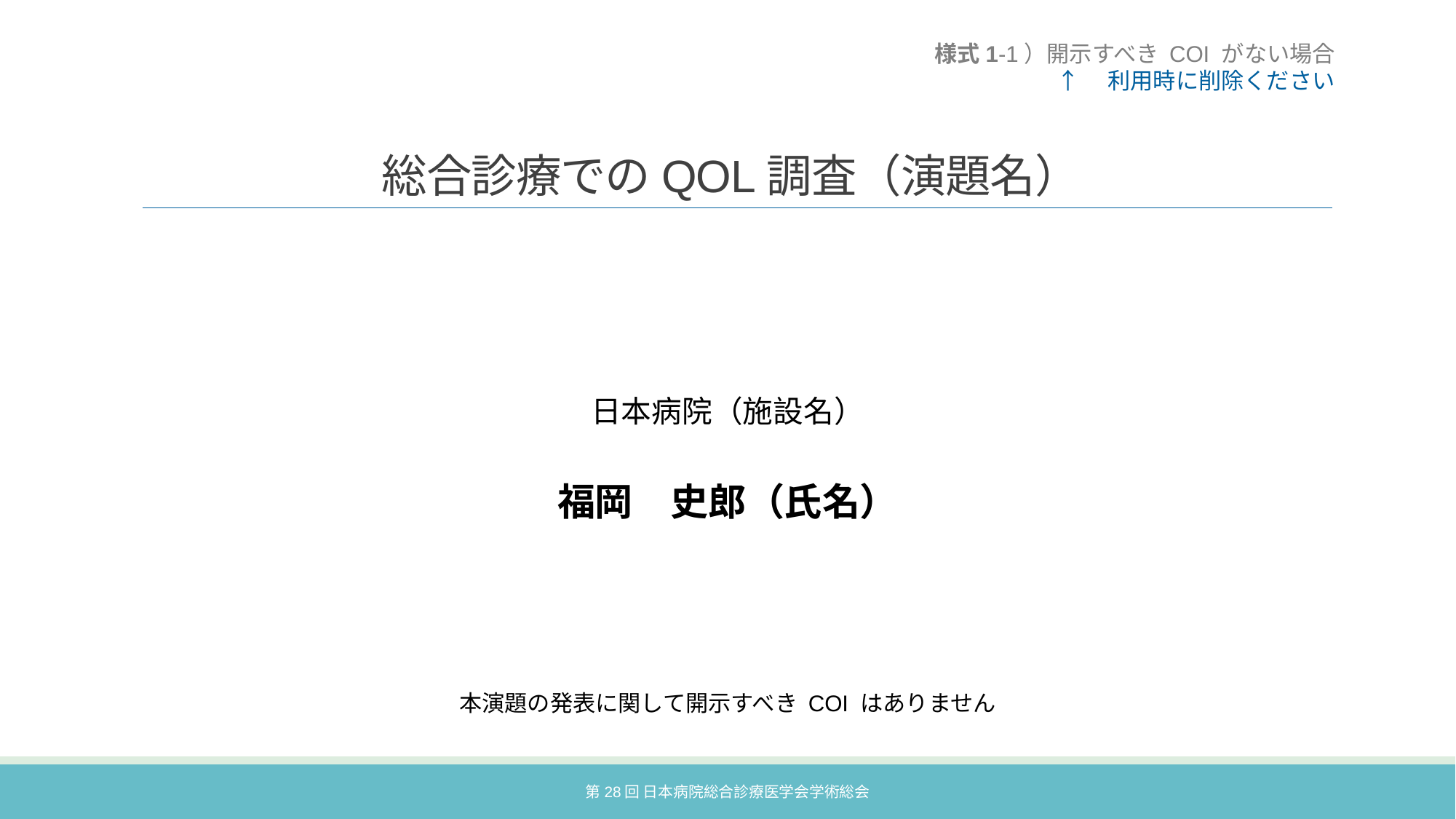

# 総合診療でのQOL調査（演題名）
様式1-1）開示すべき COI がない場合
↑　利用時に削除ください
日本病院（施設名）
福岡　史郎（氏名）
本演題の発表に関して開示すべき COI はありません